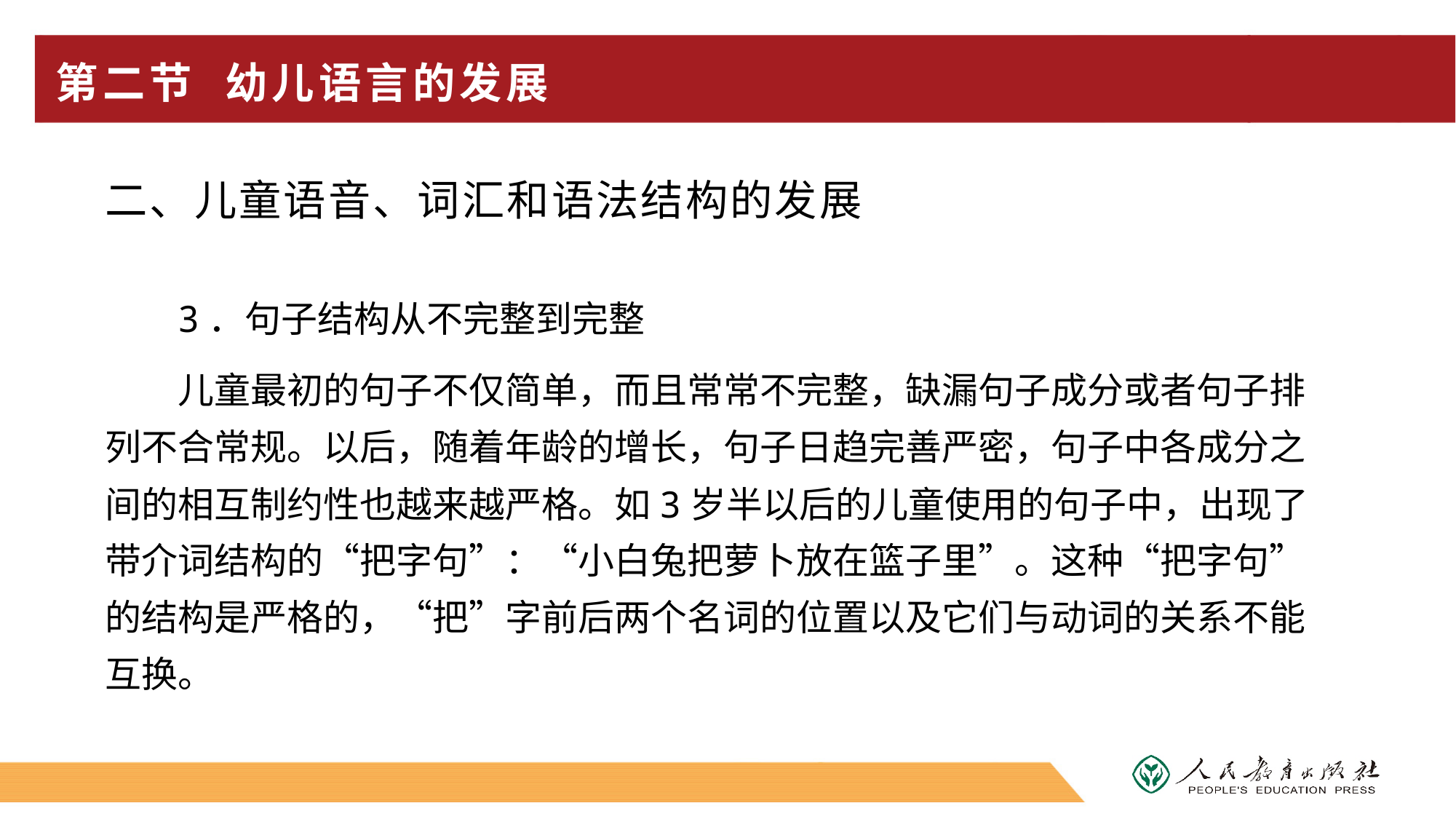

# 第二节  幼儿语言的发展
二、儿童语音、词汇和语法结构的发展
3．句子结构从不完整到完整
儿童最初的句子不仅简单，而且常常不完整，缺漏句子成分或者句子排列不合常规。以后，随着年龄的增长，句子日趋完善严密，句子中各成分之间的相互制约性也越来越严格。如3岁半以后的儿童使用的句子中，出现了带介词结构的“把字句”：“小白兔把萝卜放在篮子里”。这种“把字句”的结构是严格的，“把”字前后两个名词的位置以及它们与动词的关系不能互换。